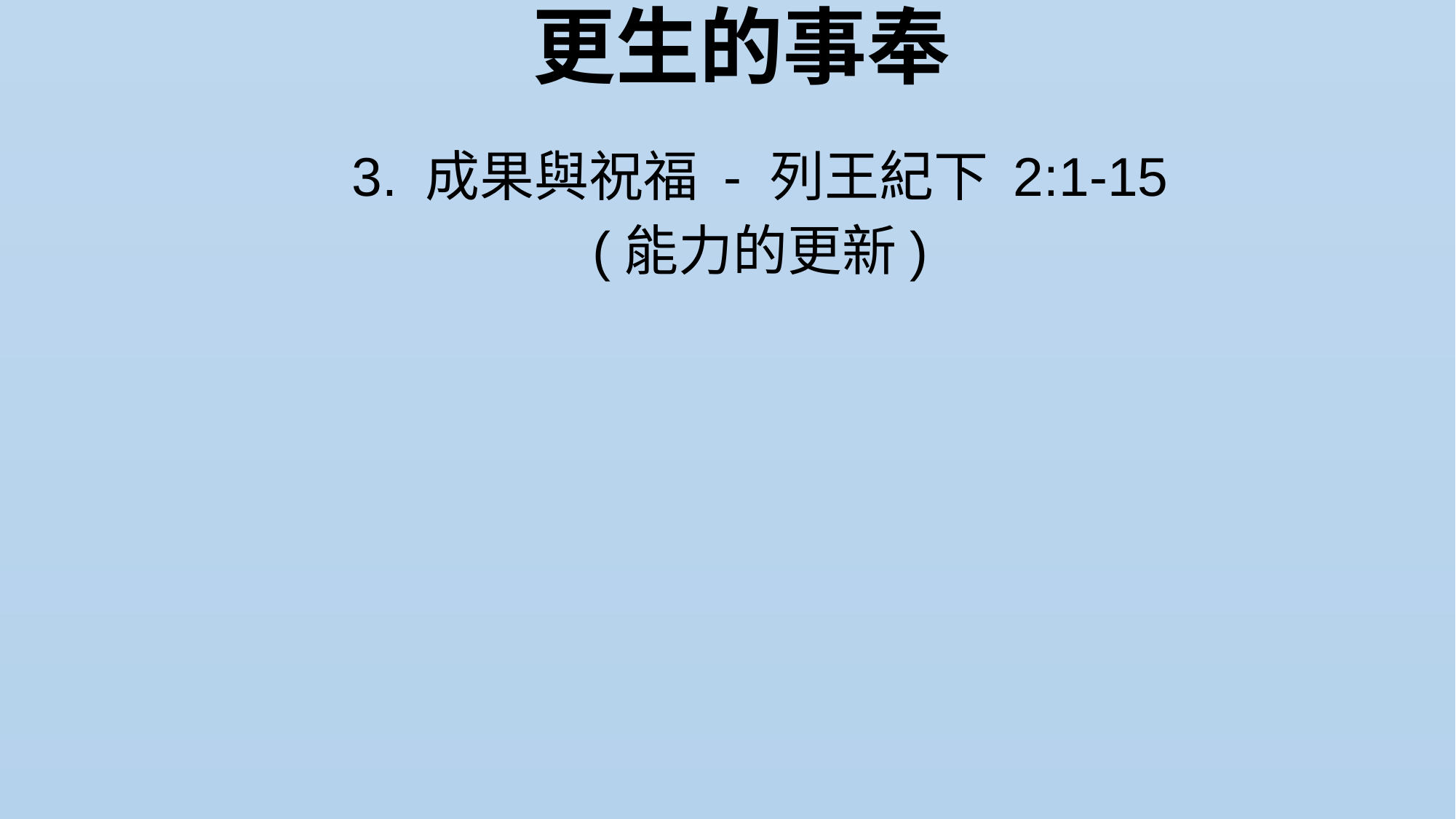

# 更生的事奉
3. 成果與祝福 - 列王紀下 2:1-15
(能力的更新)